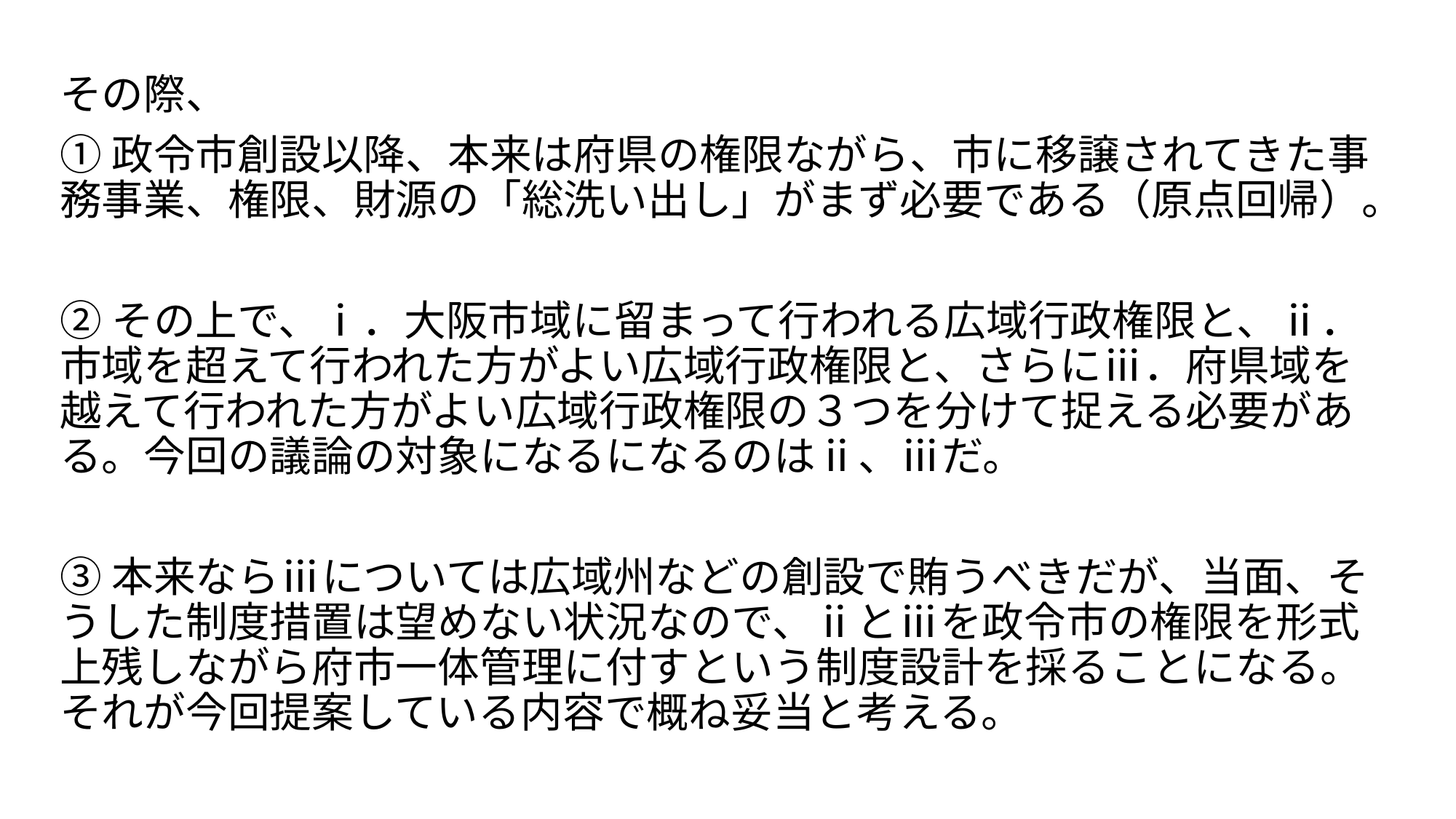

その際、
①政令市創設以降、本来は府県の権限ながら、市に移譲されてきた事務事業、権限、財源の「総洗い出し」がまず必要である（原点回帰）。

②その上で、ⅰ．大阪市域に留まって行われる広域行政権限と、ⅱ．市域を超えて行われた方がよい広域行政権限と、さらにⅲ．府県域を越えて行われた方がよい広域行政権限の３つを分けて捉える必要がある。今回の議論の対象になるになるのはⅱ、ⅲだ。

③本来ならⅲについては広域州などの創設で賄うべきだが、当面、そうした制度措置は望めない状況なので、ⅱとⅲを政令市の権限を形式上残しながら府市一体管理に付すという制度設計を採ることになる。それが今回提案している内容で概ね妥当と考える。